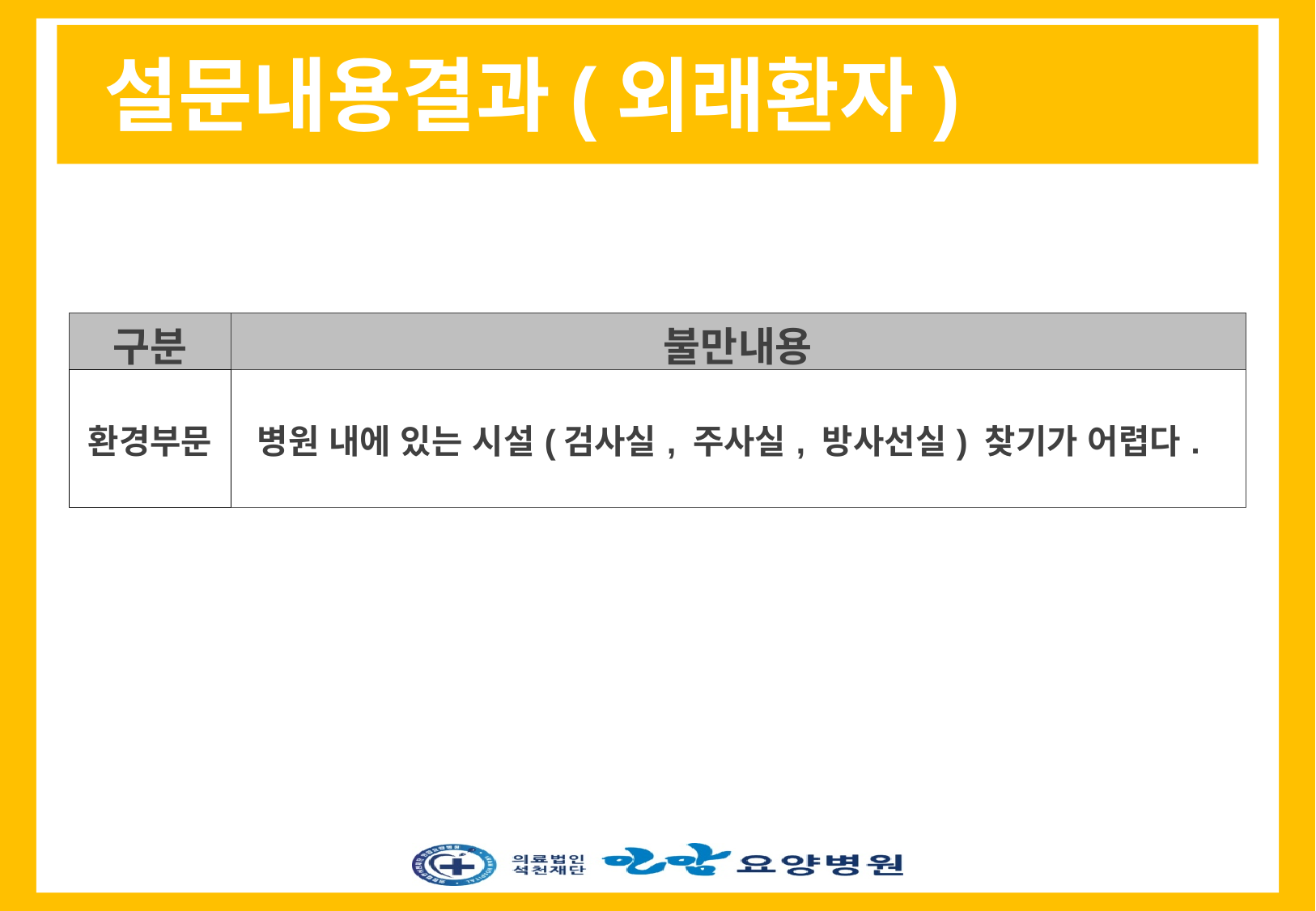

설문내용결과(외래환자)

| 구분 | 불만내용 |
| --- | --- |
| 환경부문 | 병원 내에 있는 시설(검사실, 주사실, 방사선실) 찾기가 어렵다. |